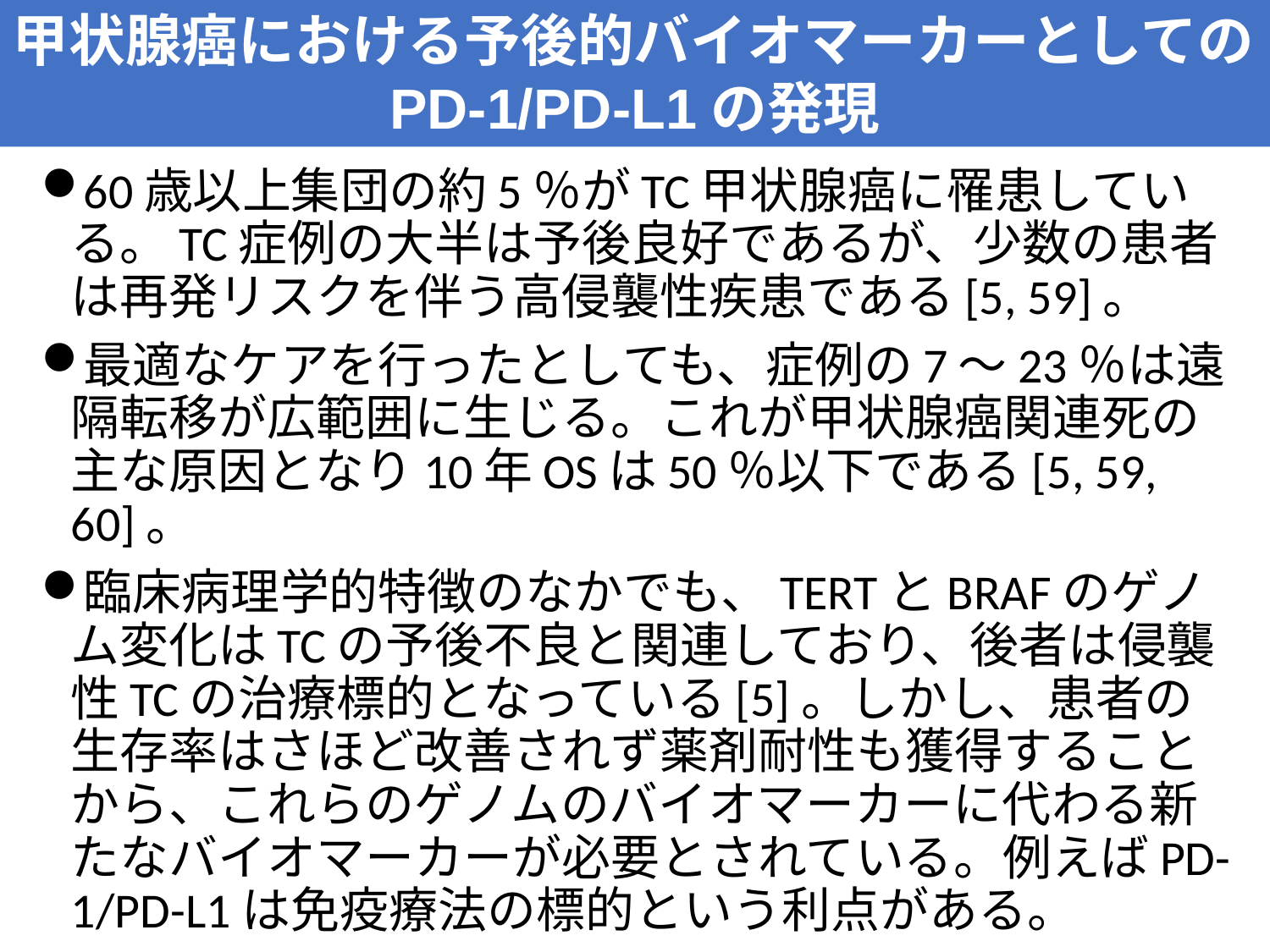

甲状腺癌における予後的バイオマーカーとしてのPD-1/PD-L1の発現
60歳以上集団の約5％がTC甲状腺癌に罹患している。TC症例の大半は予後良好であるが、少数の患者は再発リスクを伴う高侵襲性疾患である[5, 59]。
最適なケアを行ったとしても、症例の7～23％は遠隔転移が広範囲に生じる。これが甲状腺癌関連死の主な原因となり10年OSは50％以下である[5, 59, 60]。
臨床病理学的特徴のなかでも、TERTとBRAFのゲノム変化はTCの予後不良と関連しており、後者は侵襲性TCの治療標的となっている[5]。しかし、患者の生存率はさほど改善されず薬剤耐性も獲得することから、これらのゲノムのバイオマーカーに代わる新たなバイオマーカーが必要とされている。例えばPD-1/PD-L1は免疫療法の標的という利点がある。